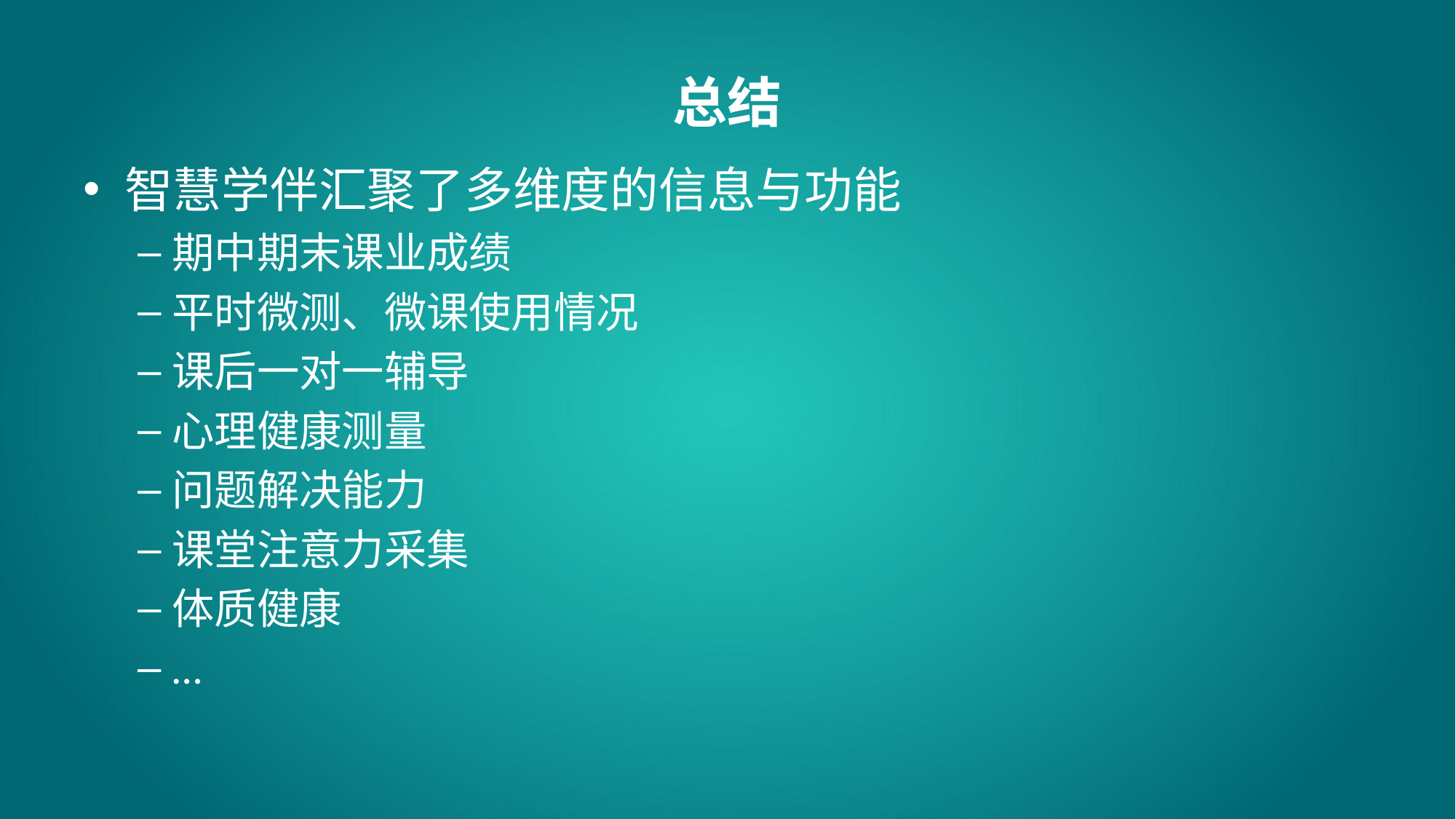

# 总结
智慧学伴汇聚了多维度的信息与功能
期中期末课业成绩
平时微测、微课使用情况
课后一对一辅导
心理健康测量
问题解决能力
课堂注意力采集
体质健康
…